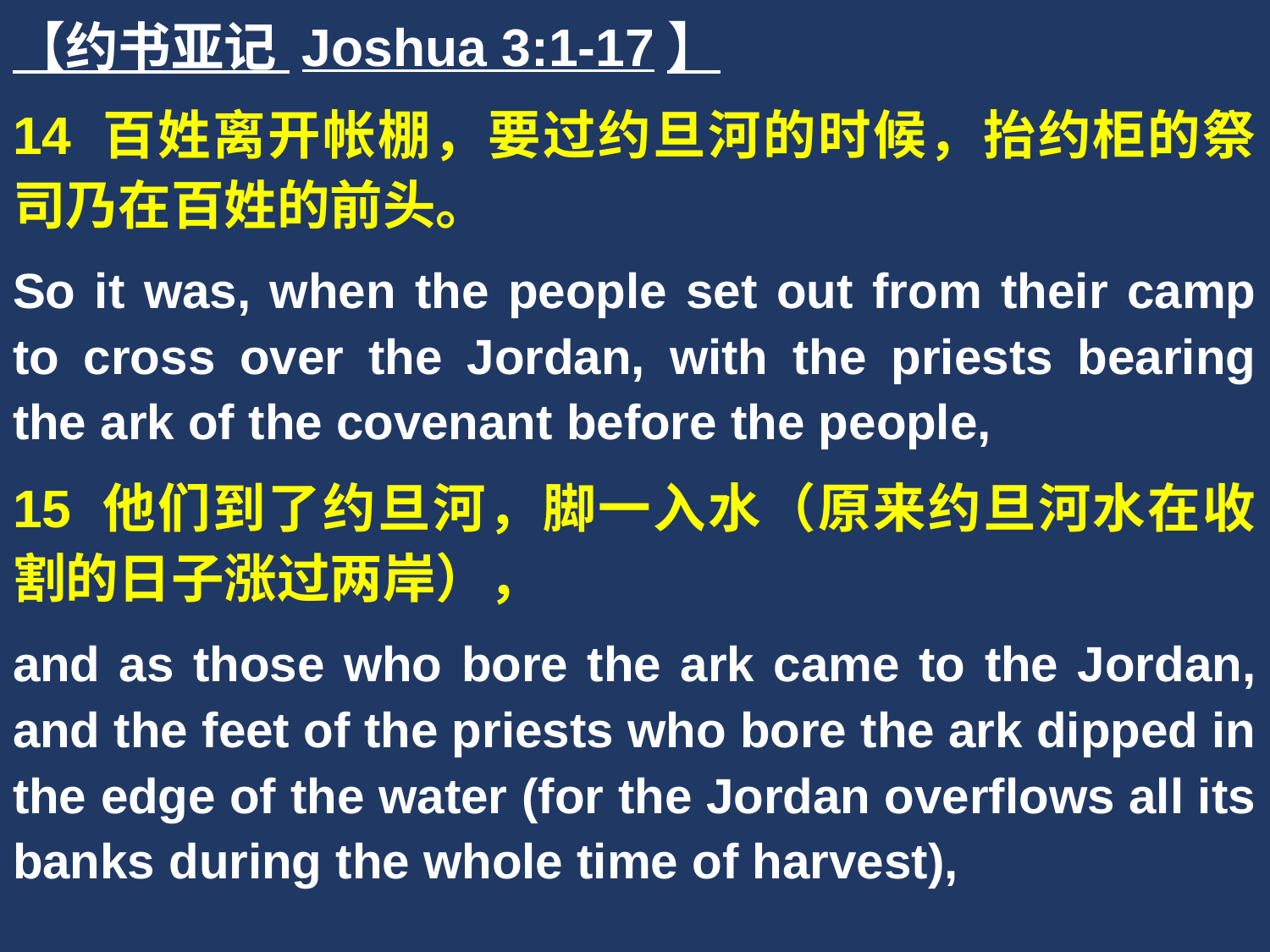

【约书亚记 Joshua 3:1-17】
14 百姓离开帐棚，要过约旦河的时候，抬约柜的祭司乃在百姓的前头。
So it was, when the people set out from their camp to cross over the Jordan, with the priests bearing the ark of the covenant before the people,
15 他们到了约旦河，脚一入水（原来约旦河水在收割的日子涨过两岸），
and as those who bore the ark came to the Jordan, and the feet of the priests who bore the ark dipped in the edge of the water (for the Jordan overflows all its banks during the whole time of harvest),